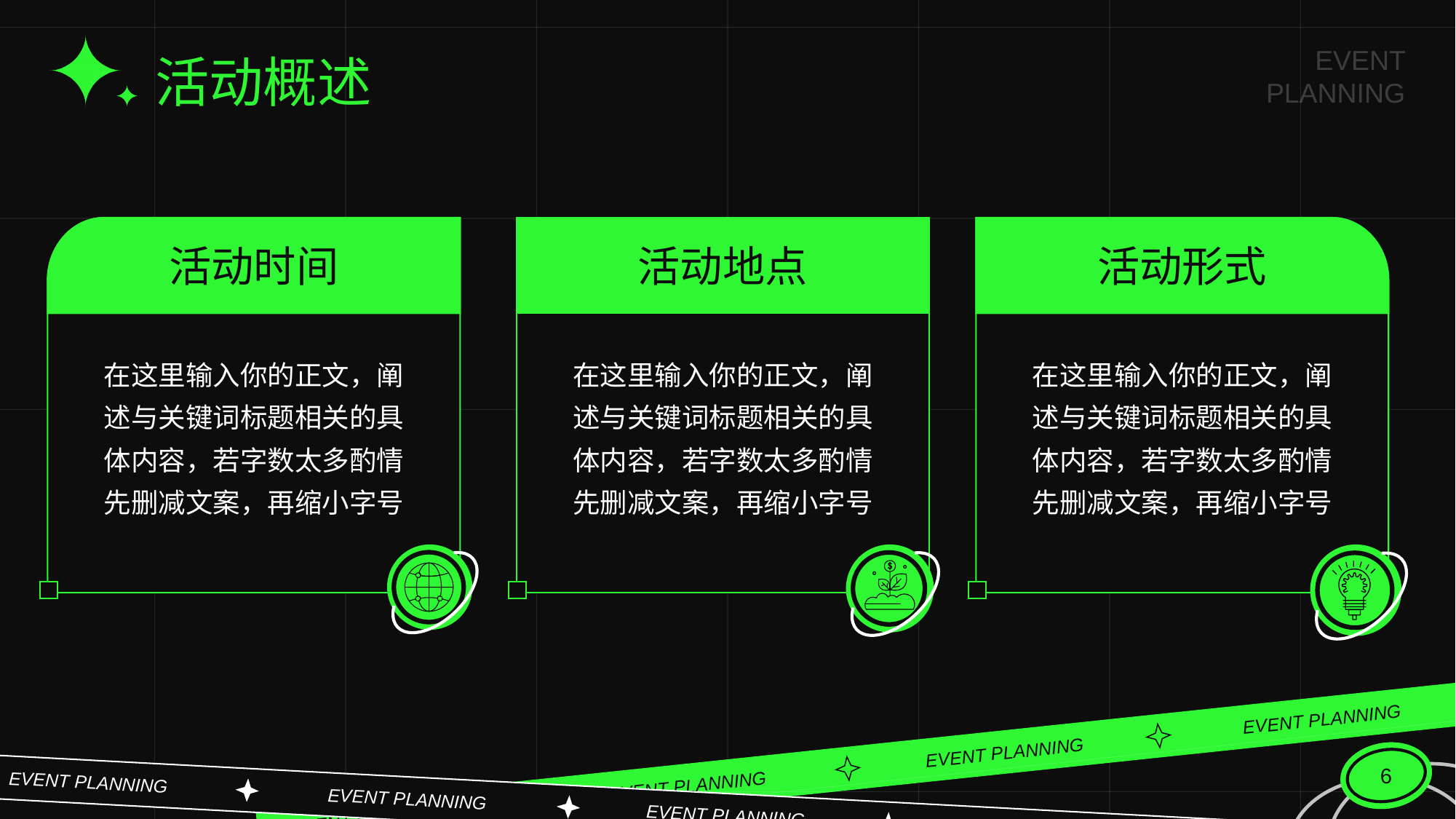

# 活动概述

活动时间
活动地点
活动形式
在这里输入你的正文，阐述与关键词标题相关的具体内容，若字数太多酌情先删减文案，再缩小字号
在这里输入你的正文，阐述与关键词标题相关的具体内容，若字数太多酌情先删减文案，再缩小字号
在这里输入你的正文，阐述与关键词标题相关的具体内容，若字数太多酌情先删减文案，再缩小字号

6
6